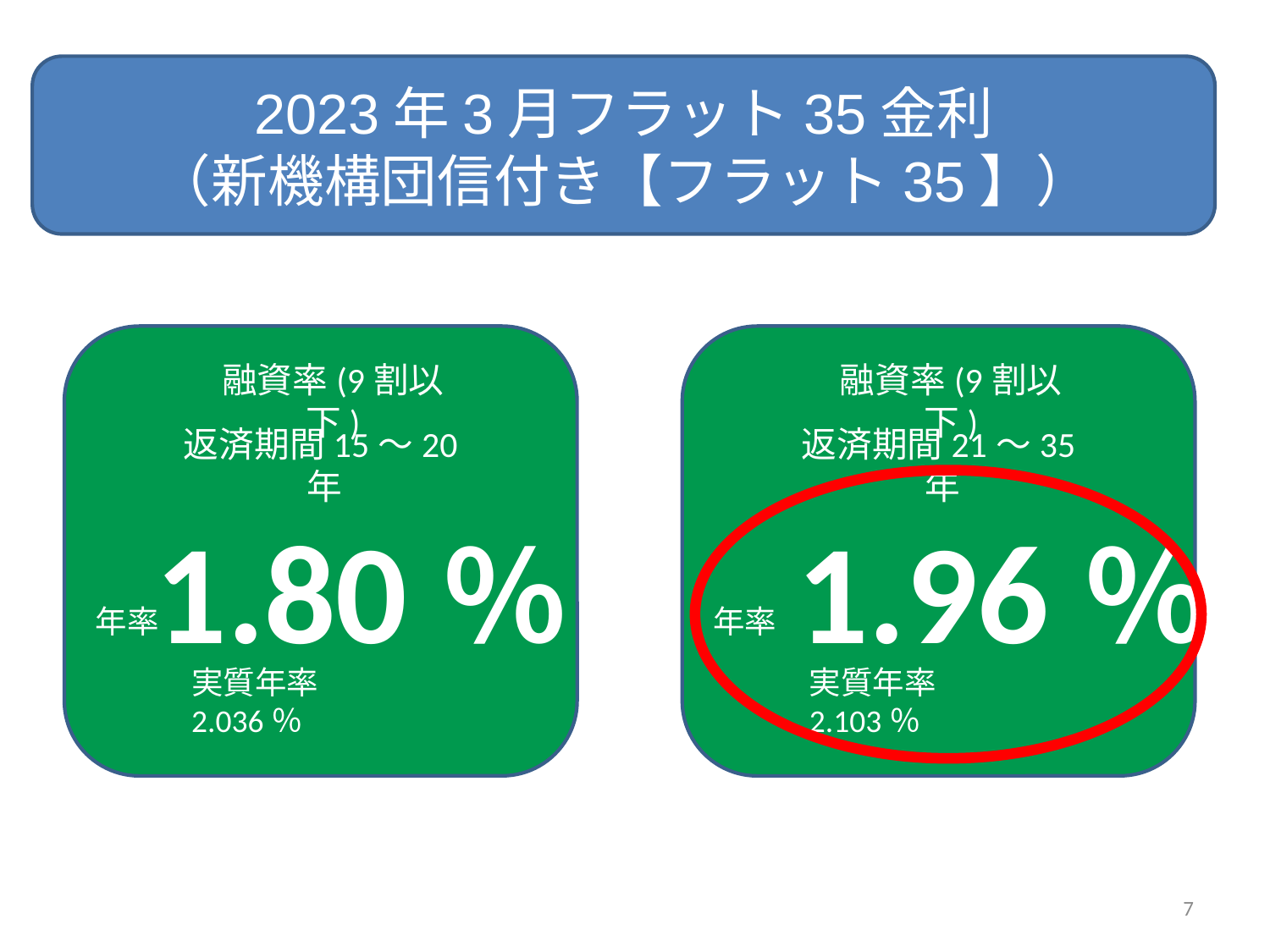

2023年3月フラット35金利
（新機構団信付き【フラット35】）

融資率(9割以下)
融資率(9割以下)
返済期間15～20年
返済期間21～35年

1.80％
1.96％
年率
年率
実質年率　2.036％
実質年率　2.103％
7